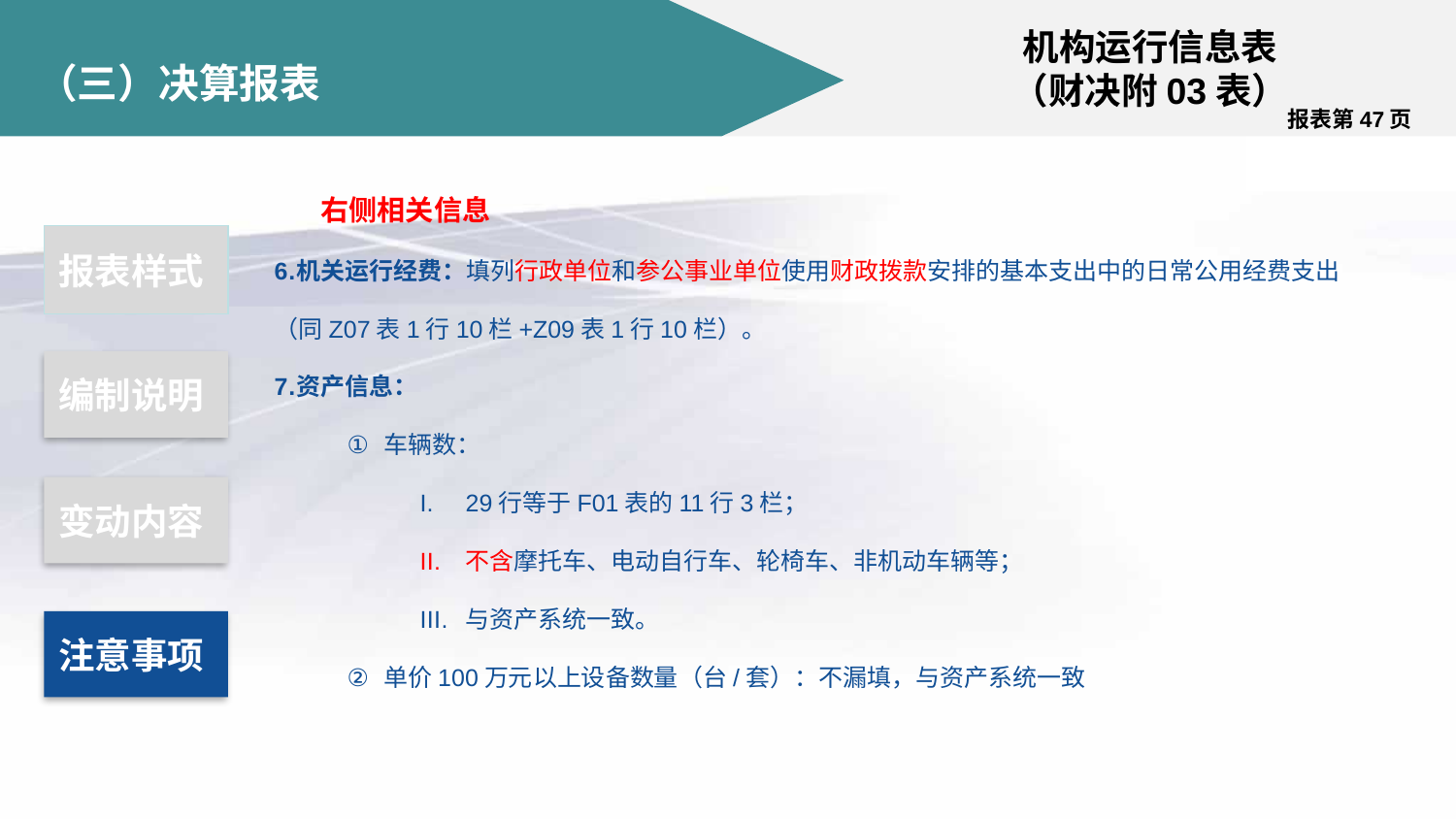

机构运行信息表
（财决附03表）
# （三）决算报表
报表第47页
      右侧相关信息
机关运行经费：填列行政单位和参公事业单位使用财政拨款安排的基本支出中的日常公用经费支出（同Z07表1行10栏+Z09表1行10栏）。
资产信息：
车辆数：
29行等于F01表的11行3栏；
不含摩托车、电动自行车、轮椅车、非机动车辆等；
与资产系统一致。
单价100万元以上设备数量（台/套）：不漏填，与资产系统一致
报表样式
编制说明
变动内容
注意事项
72